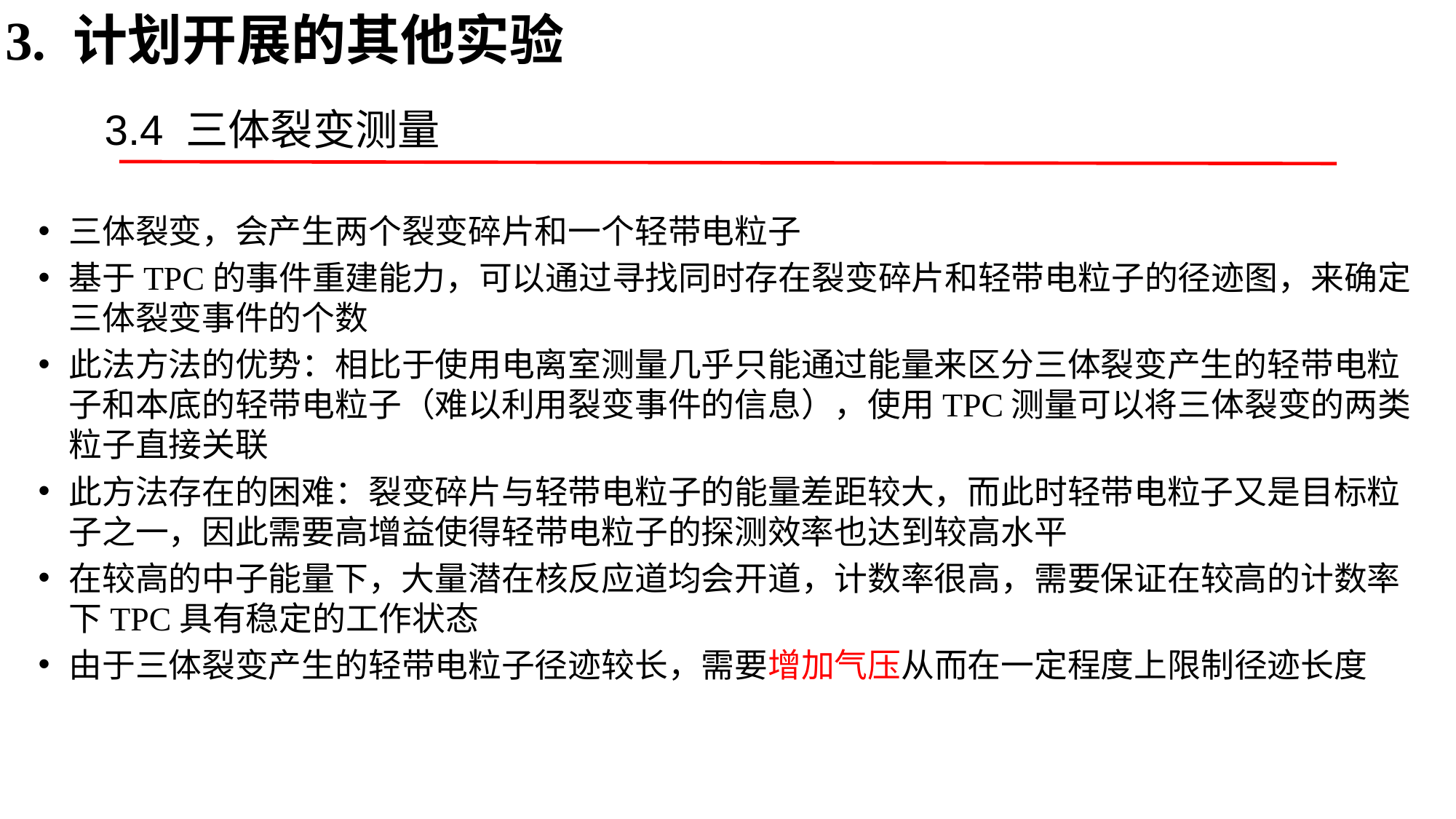

3. 计划开展的其他实验
# 3.4 三体裂变测量
三体裂变，会产生两个裂变碎片和一个轻带电粒子
基于TPC的事件重建能力，可以通过寻找同时存在裂变碎片和轻带电粒子的径迹图，来确定三体裂变事件的个数
此法方法的优势：相比于使用电离室测量几乎只能通过能量来区分三体裂变产生的轻带电粒子和本底的轻带电粒子（难以利用裂变事件的信息），使用TPC测量可以将三体裂变的两类粒子直接关联
此方法存在的困难：裂变碎片与轻带电粒子的能量差距较大，而此时轻带电粒子又是目标粒子之一，因此需要高增益使得轻带电粒子的探测效率也达到较高水平
在较高的中子能量下，大量潜在核反应道均会开道，计数率很高，需要保证在较高的计数率下TPC具有稳定的工作状态
由于三体裂变产生的轻带电粒子径迹较长，需要增加气压从而在一定程度上限制径迹长度

23